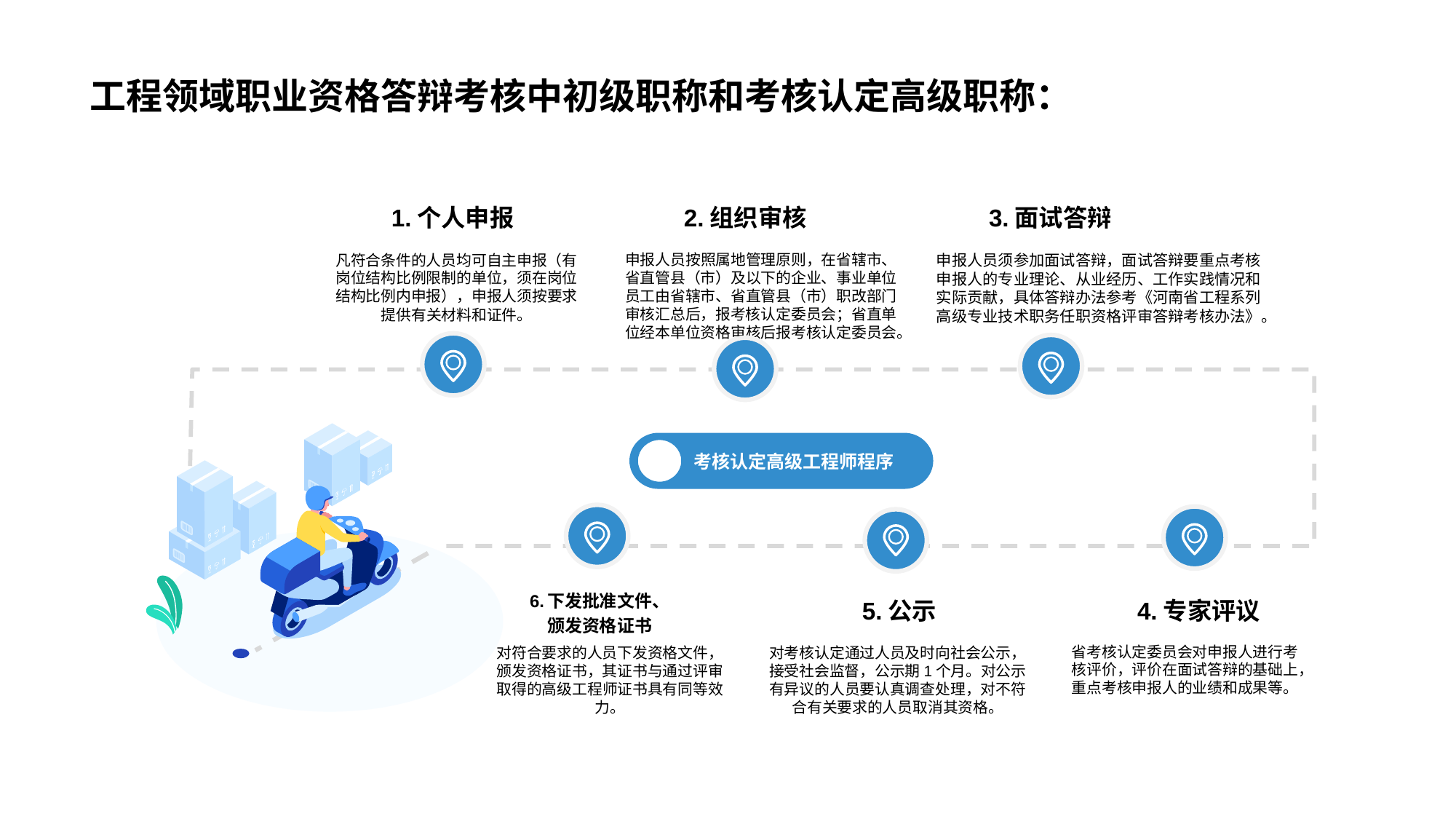

# 工程领域职业资格答辩考核中初级职称和考核认定高级职称：
1.个人申报
凡符合条件的人员均可自主申报（有岗位结构比例限制的单位，须在岗位结构比例内申报），申报人须按要求提供有关材料和证件。
2.组织审核
申报人员按照属地管理原则，在省辖市、省直管县（市）及以下的企业、事业单位员工由省辖市、省直管县（市）职改部门审核汇总后，报考核认定委员会；省直单位经本单位资格审核后报考核认定委员会。
3.面试答辩
申报人员须参加面试答辩，面试答辩要重点考核申报人的专业理论、从业经历、工作实践情况和实际贡献，具体答辩办法参考《河南省工程系列高级专业技术职务任职资格评审答辩考核办法》。

6.下发批准文件、
颁发资格证书
对符合要求的人员下发资格文件，颁发资格证书，其证书与通过评审取得的高级工程师证书具有同等效力。
5.公示
对考核认定通过人员及时向社会公示，接受社会监督，公示期1个月。对公示有异议的人员要认真调查处理，对不符合有关要求的人员取消其资格。

4.专家评议
省考核认定委员会对申报人进行考核评价，评价在面试答辩的基础上，重点考核申报人的业绩和成果等。
     考核认定高级工程师程序